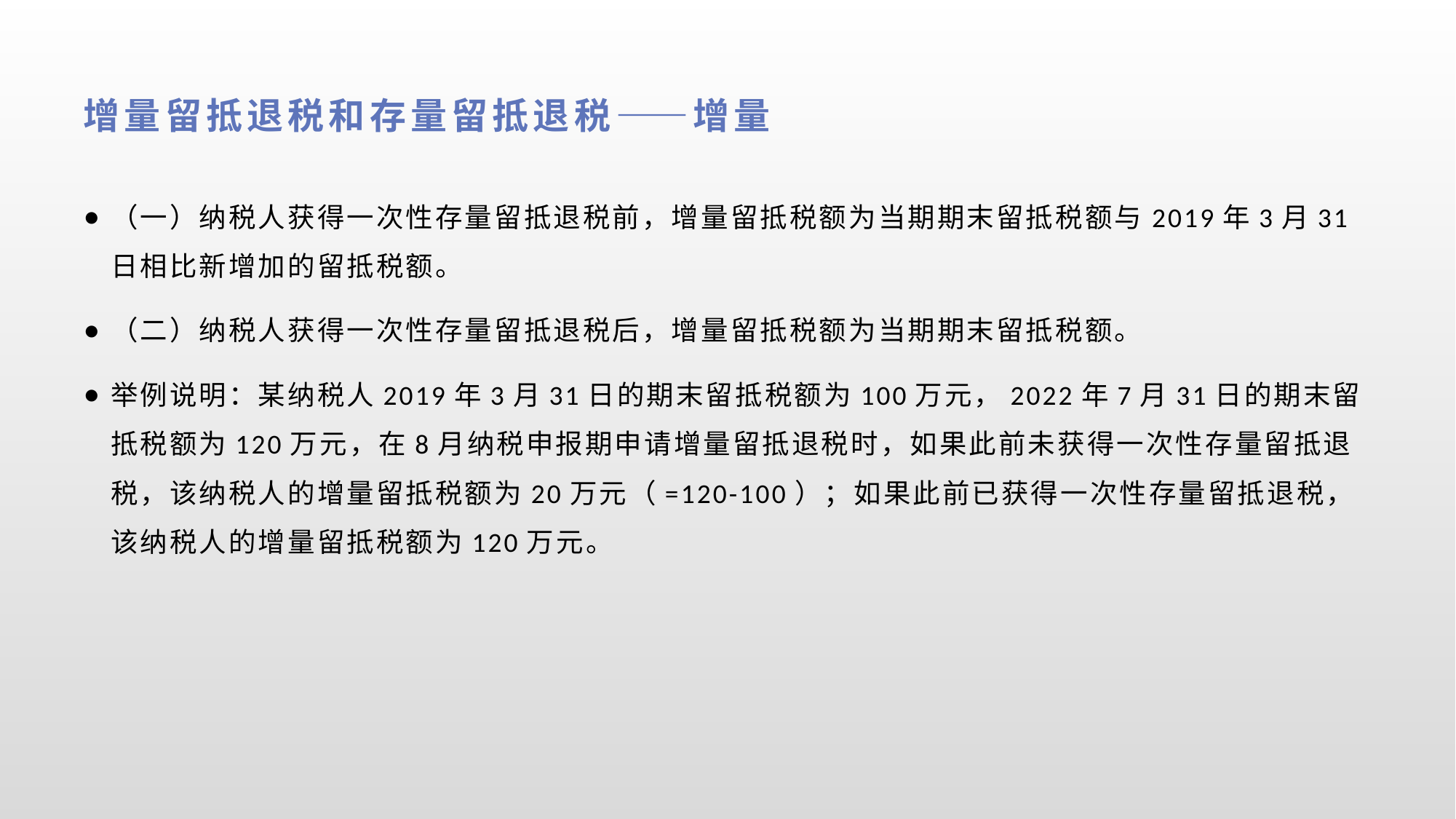

# 增量留抵退税和存量留抵退税——增量
（一）纳税人获得一次性存量留抵退税前，增量留抵税额为当期期末留抵税额与2019年3月31日相比新增加的留抵税额。
（二）纳税人获得一次性存量留抵退税后，增量留抵税额为当期期末留抵税额。
举例说明：某纳税人2019年3月31日的期末留抵税额为100万元，2022年7月31日的期末留抵税额为120万元，在8月纳税申报期申请增量留抵退税时，如果此前未获得一次性存量留抵退税，该纳税人的增量留抵税额为20万元（=120-100）；如果此前已获得一次性存量留抵退税，该纳税人的增量留抵税额为120万元。